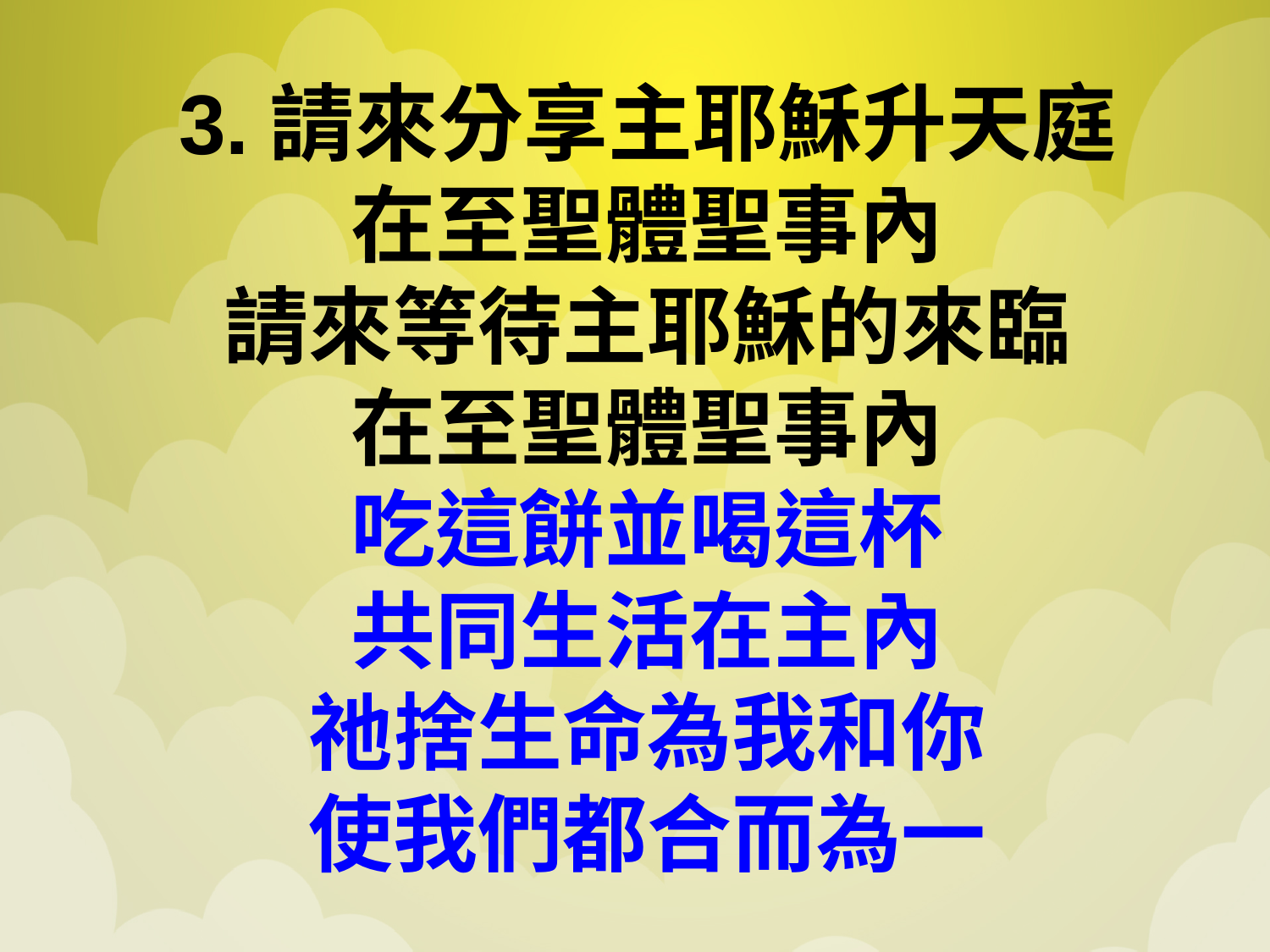

# 3.請來分享主耶穌升天庭 在至聖體聖事內 請來等待主耶穌的來臨 在至聖體聖事內 吃這餅並喝這杯 共同生活在主內 祂捨生命為我和你 使我們都合而為一